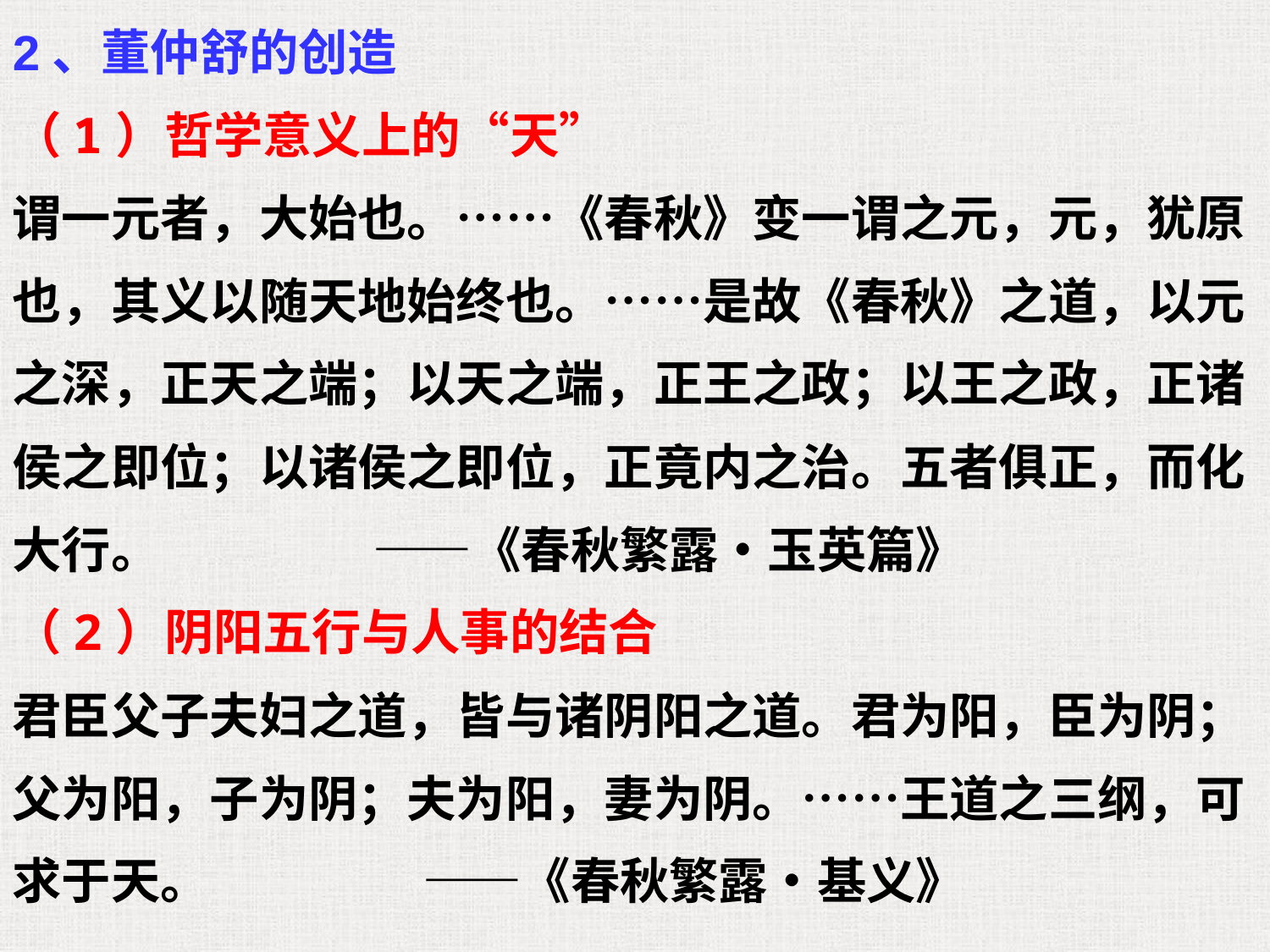

2、董仲舒的创造
（1）哲学意义上的“天”
谓一元者，大始也。……《春秋》变一谓之元，元，犹原也，其义以随天地始终也。……是故《春秋》之道，以元之深，正天之端；以天之端，正王之政；以王之政，正诸侯之即位；以诸侯之即位，正竟内之治。五者俱正，而化大行。                   ——《春秋繁露•玉英篇》
（2）阴阳五行与人事的结合
君臣父子夫妇之道，皆与诸阴阳之道。君为阳，臣为阴；父为阳，子为阴；夫为阳，妻为阴。……王道之三纲，可求于天。                   ——《春秋繁露•基义》